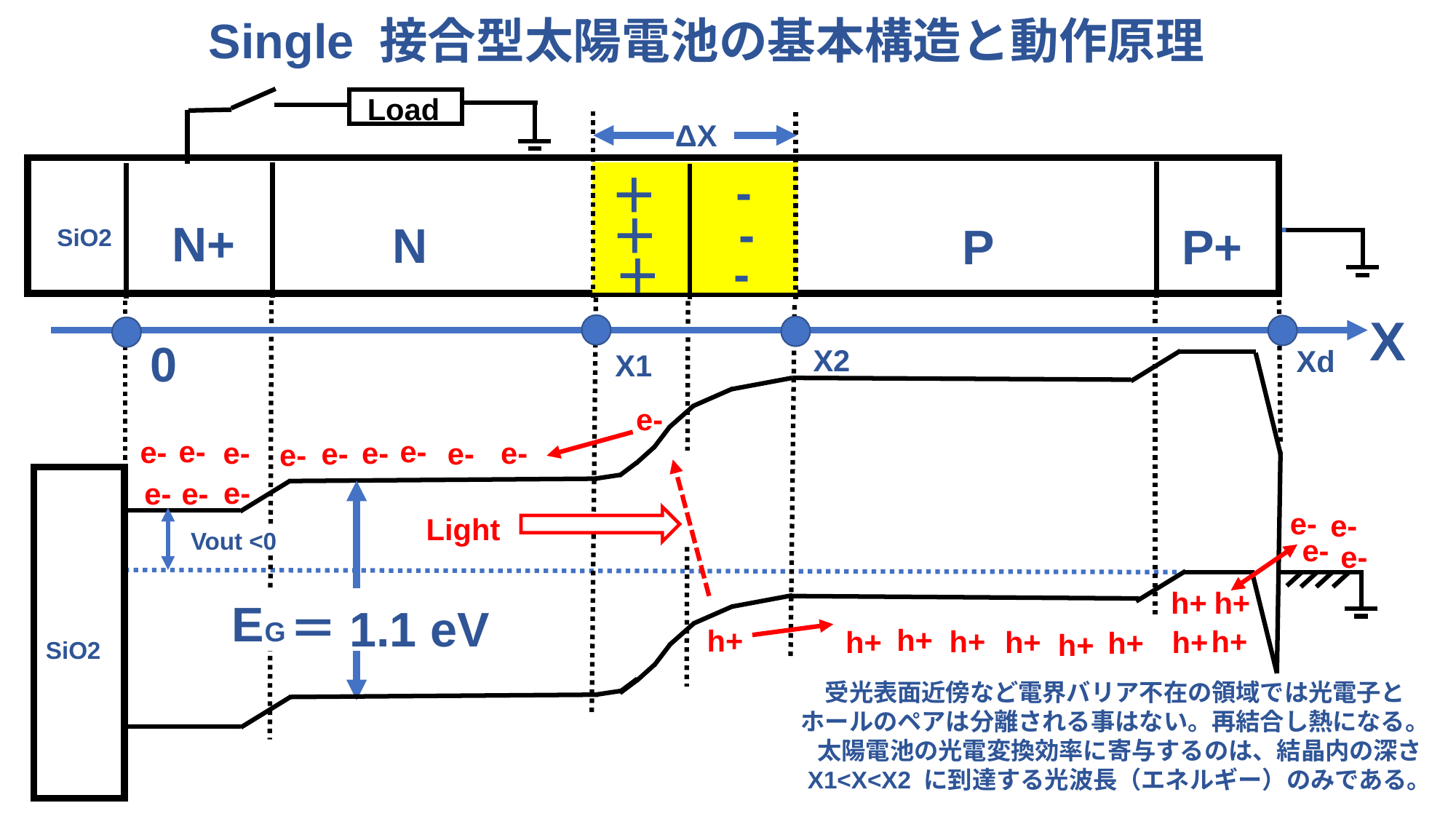

Single 接合型太陽電池の基本構造と動作原理

Load

ΔX

＋
-

＋

N+

N

P

P+

SiO2
-

＋
-

X

0

X2

Xd

X1

e-

e-

e-

e-

e-

e-

e-

e-

e-

e-

e-

e-

e-

e-
e-

Light

Vout <0

e-

e-

h+

h+

EG

＝1.1 eV

h+

h+

h+

h+

h+

h+

h+

h+

h+

SiO2

　受光表面近傍など電界バリア不在の領域では光電子と　ホールのペアは分離される事はない。再結合し熱になる。
  太陽電池の光電変換効率に寄与するのは、結晶内の深さ
 X1<X<X2 に到達する光波長（エネルギー）のみである。